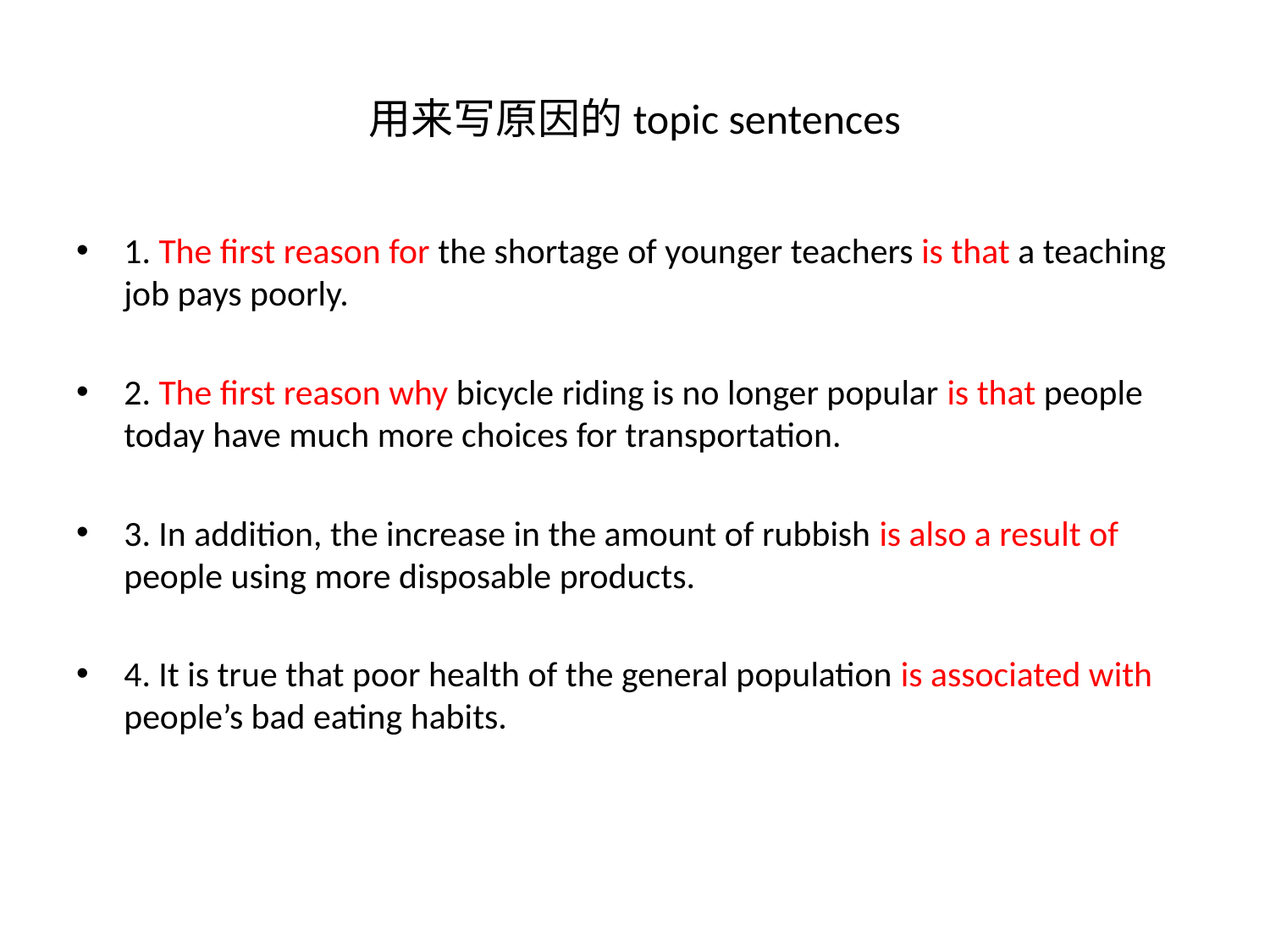

# 用来写原因的topic sentences
1. The first reason for the shortage of younger teachers is that a teaching job pays poorly.

2. The first reason why bicycle riding is no longer popular is that people today have much more choices for transportation.

3. In addition, the increase in the amount of rubbish is also a result of people using more disposable products.

4. It is true that poor health of the general population is associated with people’s bad eating habits.